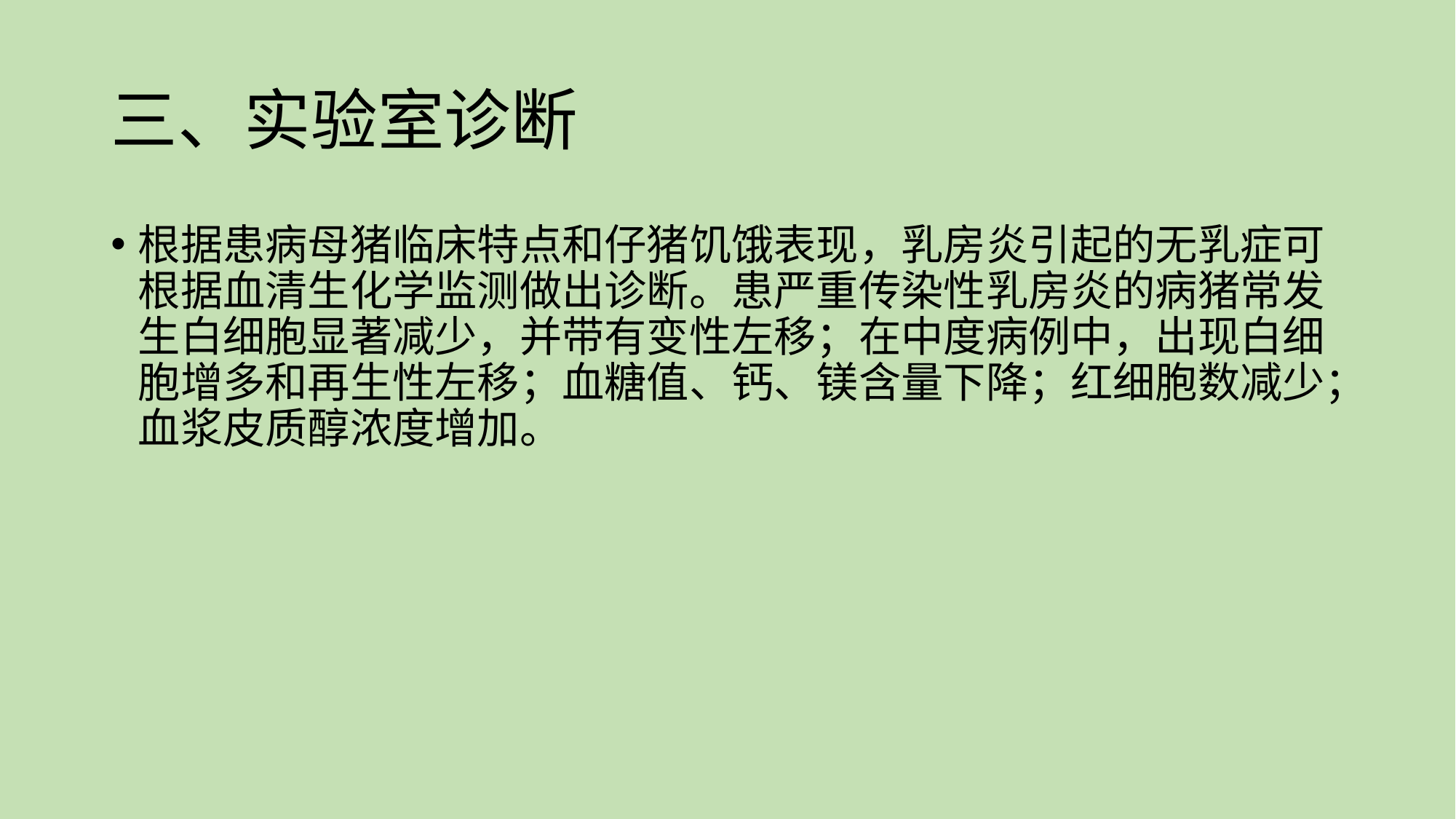

# 三、实验室诊断
根据患病母猪临床特点和仔猪饥饿表现，乳房炎引起的无乳症可根据血清生化学监测做出诊断。患严重传染性乳房炎的病猪常发生白细胞显著减少，并带有变性左移；在中度病例中，出现白细胞增多和再生性左移；血糖值、钙、镁含量下降；红细胞数减少；血浆皮质醇浓度增加。